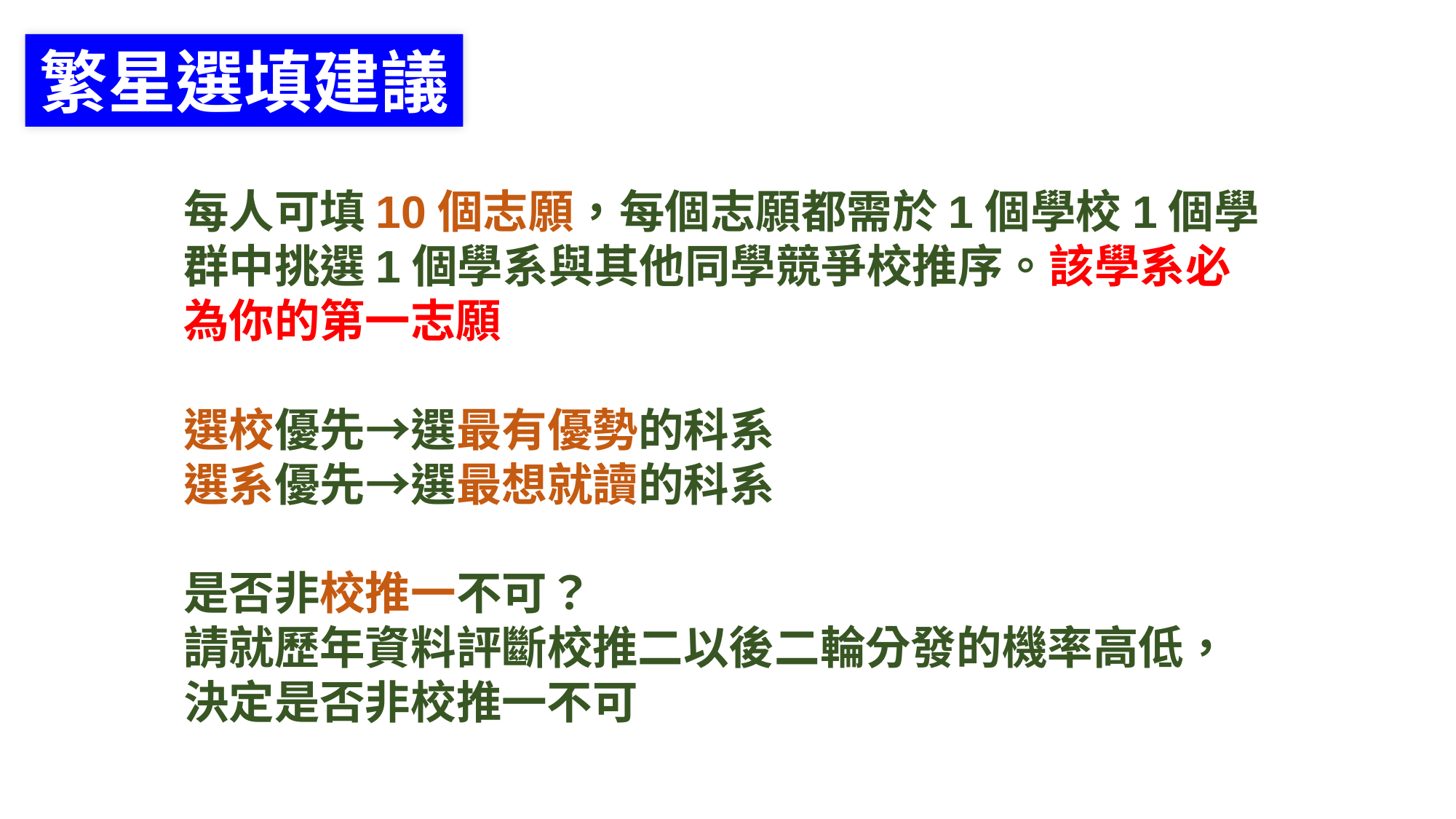

繁星選填建議
每人可填10個志願，每個志願都需於1個學校1個學群中挑選1個學系與其他同學競爭校推序。該學系必為你的第一志願

選校優先→選最有優勢的科系
選系優先→選最想就讀的科系

是否非校推一不可？
請就歷年資料評斷校推二以後二輪分發的機率高低，決定是否非校推一不可